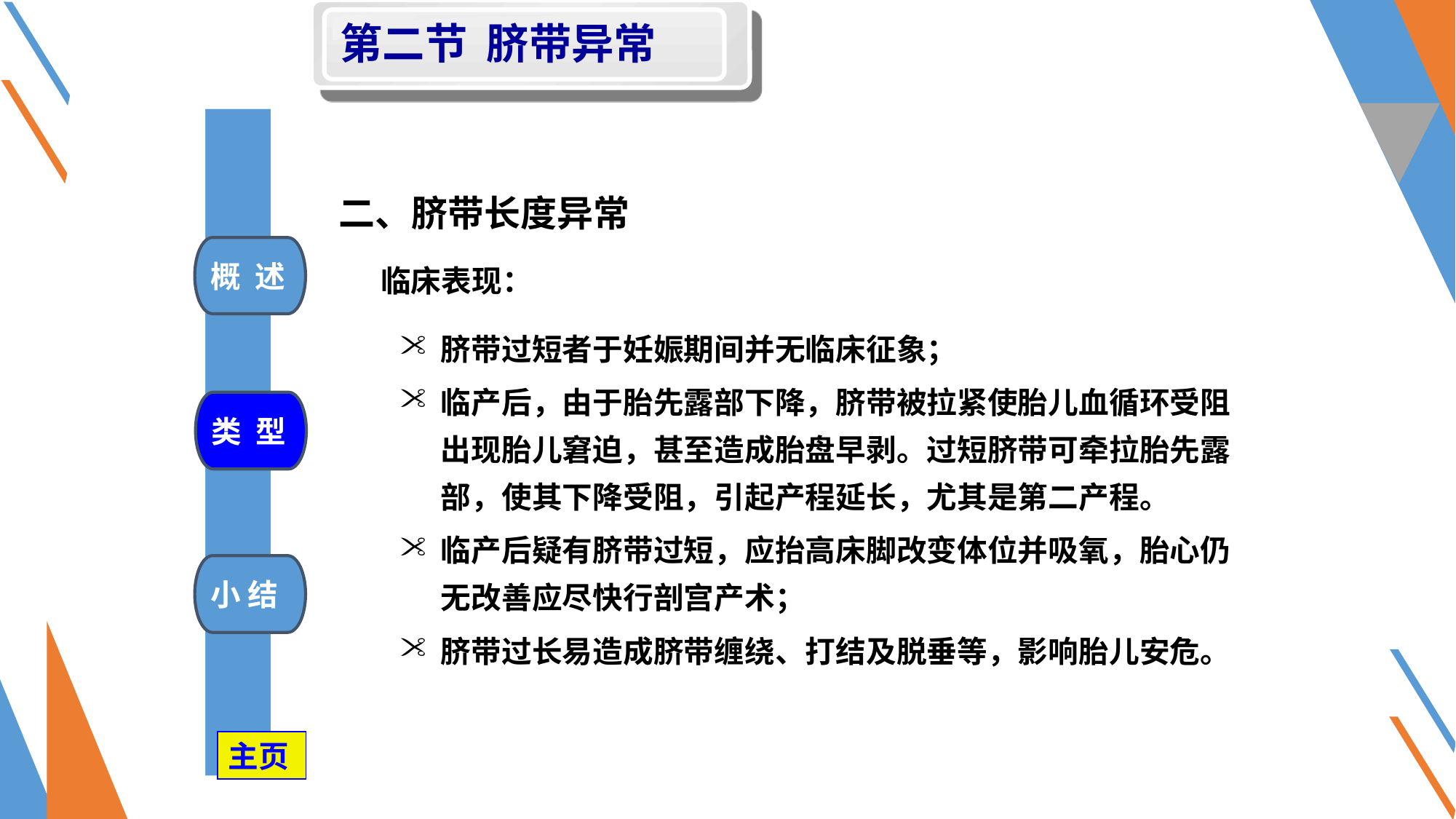

第二节  脐带异常

二、脐带长度异常
     临床表现：
概  述
脐带过短者于妊娠期间并无临床征象；
临产后，由于胎先露部下降，脐带被拉紧使胎儿血循环受阻出现胎儿窘迫，甚至造成胎盘早剥。过短脐带可牵拉胎先露部，使其下降受阻，引起产程延长，尤其是第二产程。
临产后疑有脐带过短，应抬高床脚改变体位并吸氧，胎心仍无改善应尽快行剖宫产术；
脐带过长易造成脐带缠绕、打结及脱垂等，影响胎儿安危。

类  型
小 结
主页